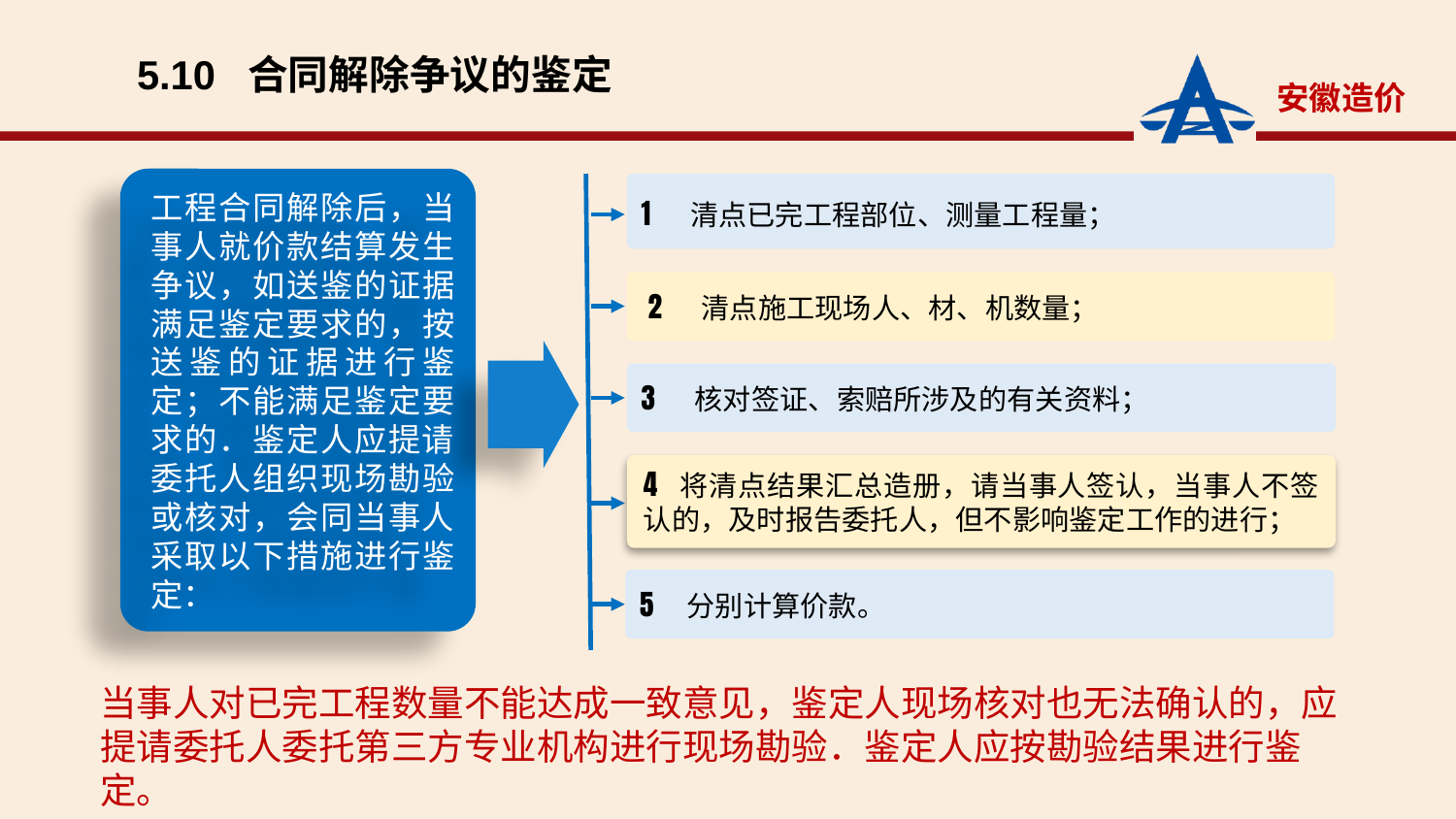

5.10  合同解除争议的鉴定

工程合同解除后，当事人就价款结算发生争议，如送鉴的证据满足鉴定要求的，按送鉴的证据进行鉴定；不能满足鉴定要求的．鉴定人应提请委托人组织现场勘验或核对，会同当事人采取以下措施进行鉴定：

1     清点已完工程部位、测量工程量；

 2     清点施工现场人、材、机数量；

3     核对签证、索赔所涉及的有关资料；
4  将清点结果汇总造册，请当事人签认，当事人不签认的，及时报告委托人，但不影响鉴定工作的进行；

5    分别计算价款。
当事人对已完工程数量不能达成一致意见，鉴定人现场核对也无法确认的，应提请委托人委托第三方专业机构进行现场勘验．鉴定人应按勘验结果进行鉴定。